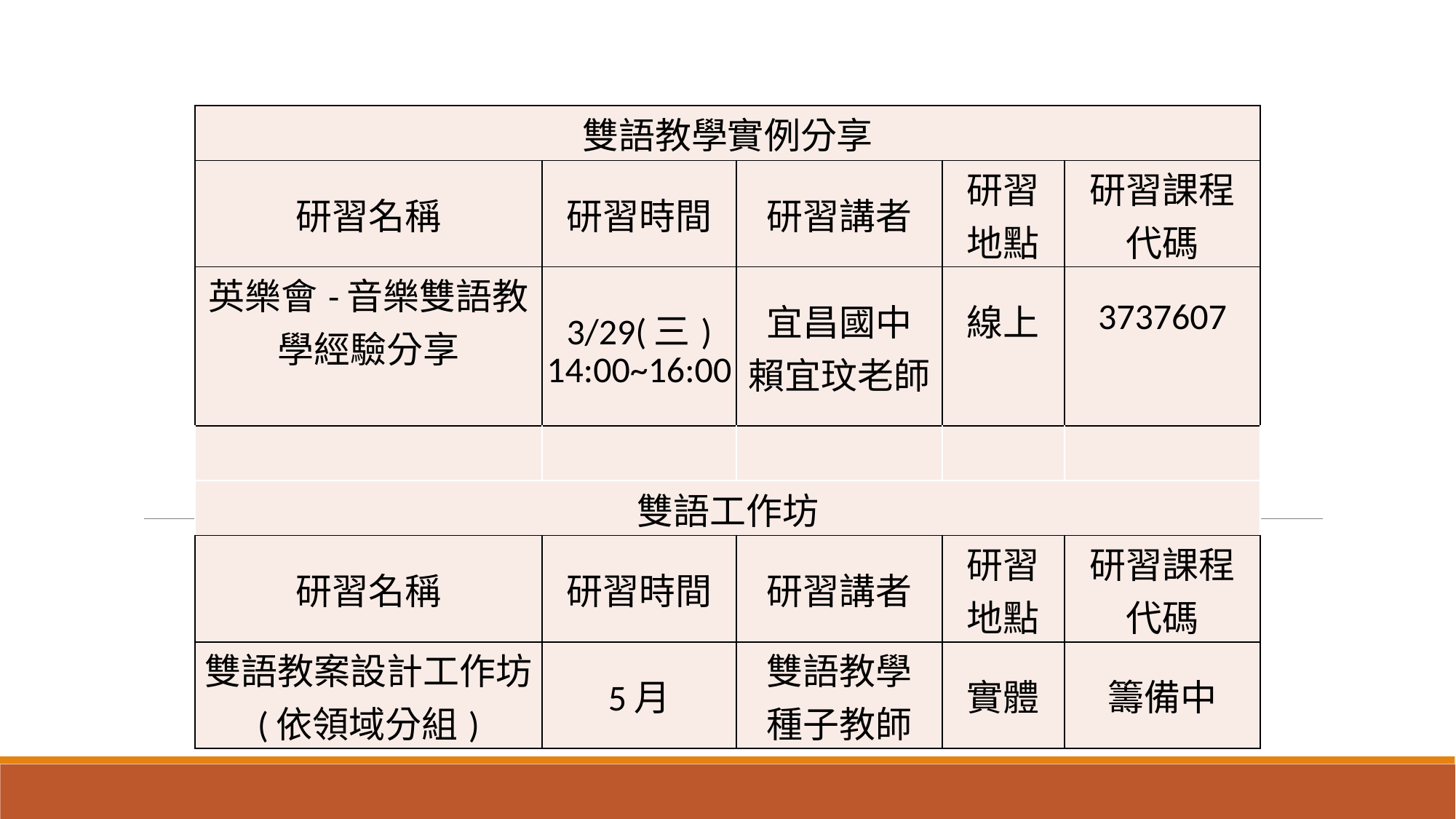

| 雙語教學實例分享 |  |  |  |  |
| --- | --- | --- | --- | --- |
| 研習名稱 | 研習時間 | 研習講者 | 研習 地點 | 研習課程 代碼 |
| 英樂會-音樂雙語教學經驗分享 | 3/29(三) 14:00~16:00 | 宜昌國中 賴宜玟老師 | 線上 | 3737607 |
|  |  |  |  |  |
| 雙語工作坊 |  |  |  |  |
| 研習名稱 | 研習時間 | 研習講者 | 研習 地點 | 研習課程 代碼 |
| 雙語教案設計工作坊 (依領域分組) | 5月 | 雙語教學 種子教師 | 實體 | 籌備中 |